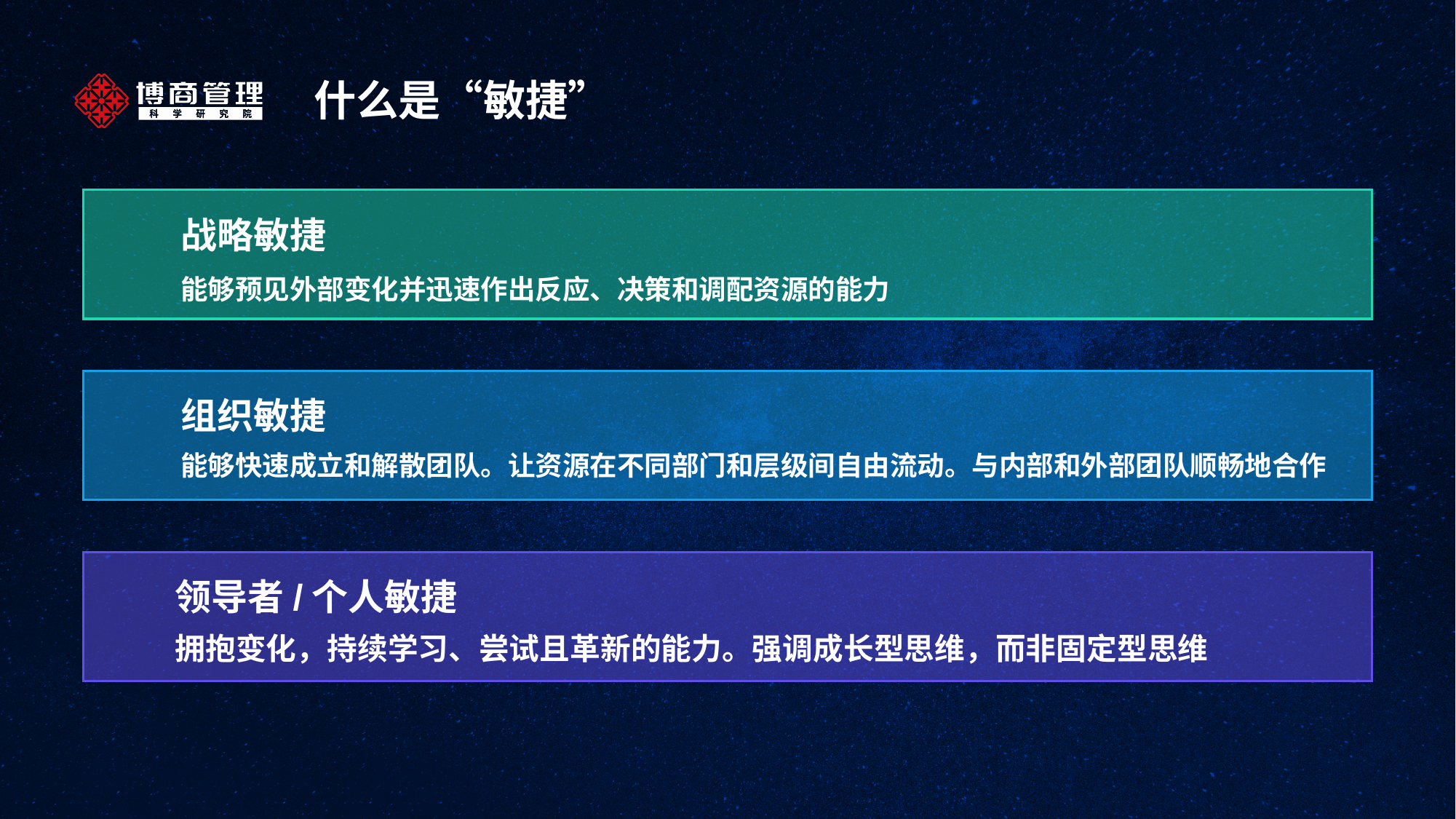

什么是“敏捷”

战略敏捷
能够预见外部变化并迅速作出反应、决策和调配资源的能力

组织敏捷
能够快速成立和解散团队。让资源在不同部门和层级间自由流动。与内部和外部团队顺畅地合作

领导者/个人敏捷
拥抱变化，持续学习、尝试且革新的能力。强调成长型思维，而非固定型思维